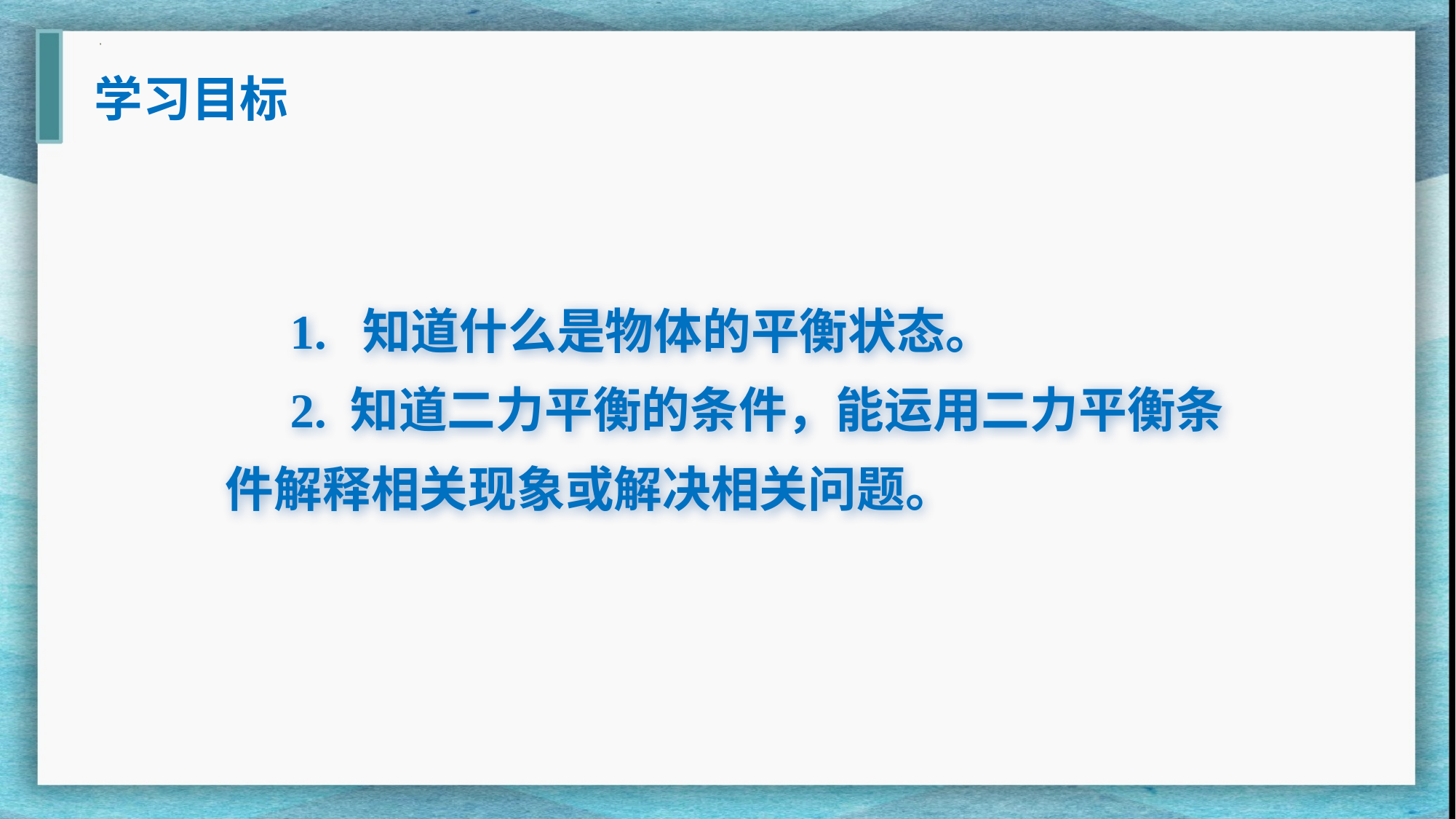

学习目标
1.  知道什么是物体的平衡状态。
2. 知道二力平衡的条件，能运用二力平衡条件解释相关现象或解决相关问题。